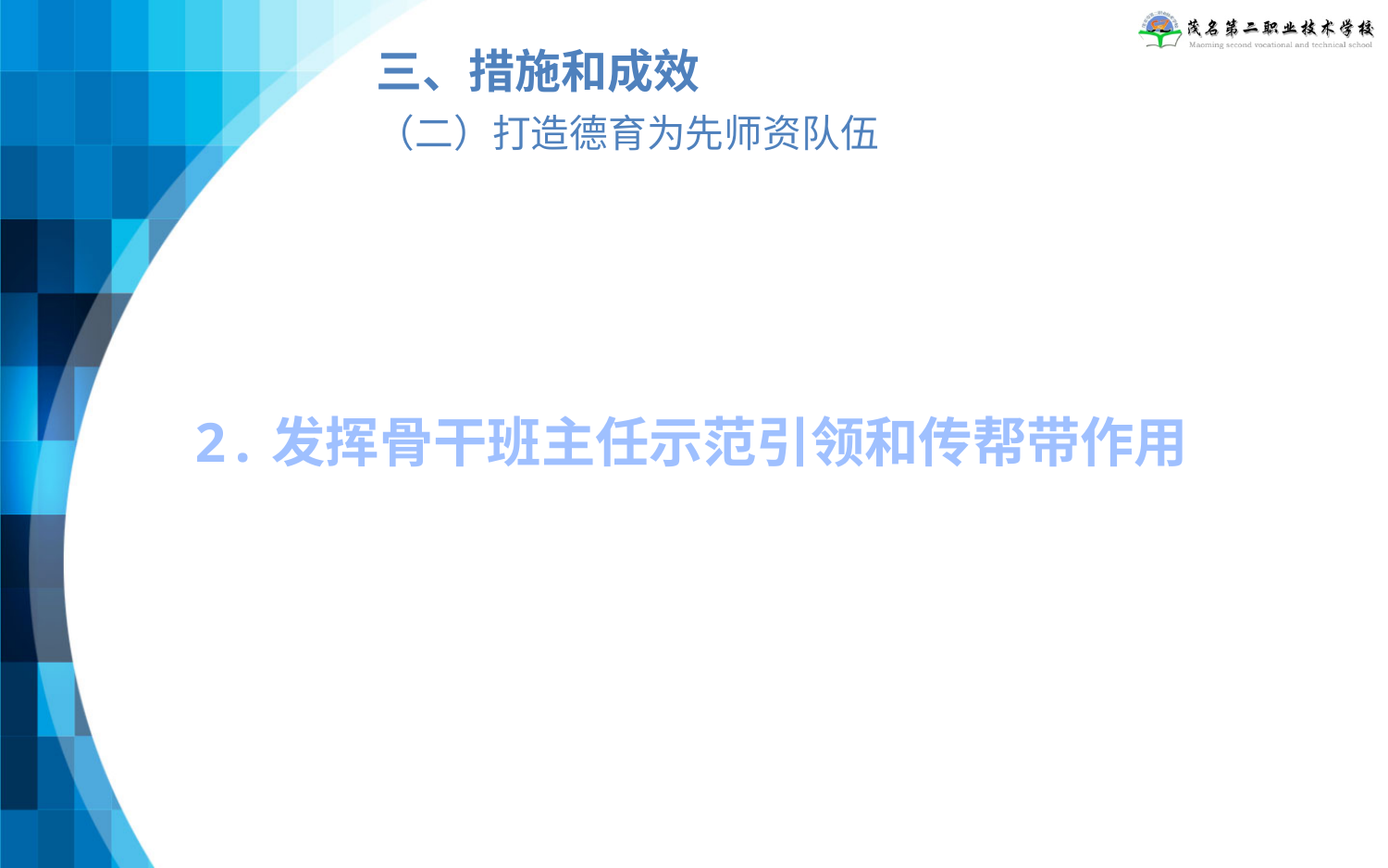

三、措施和成效
（二）打造德育为先师资队伍
2.发挥骨干班主任示范引领和传帮带作用